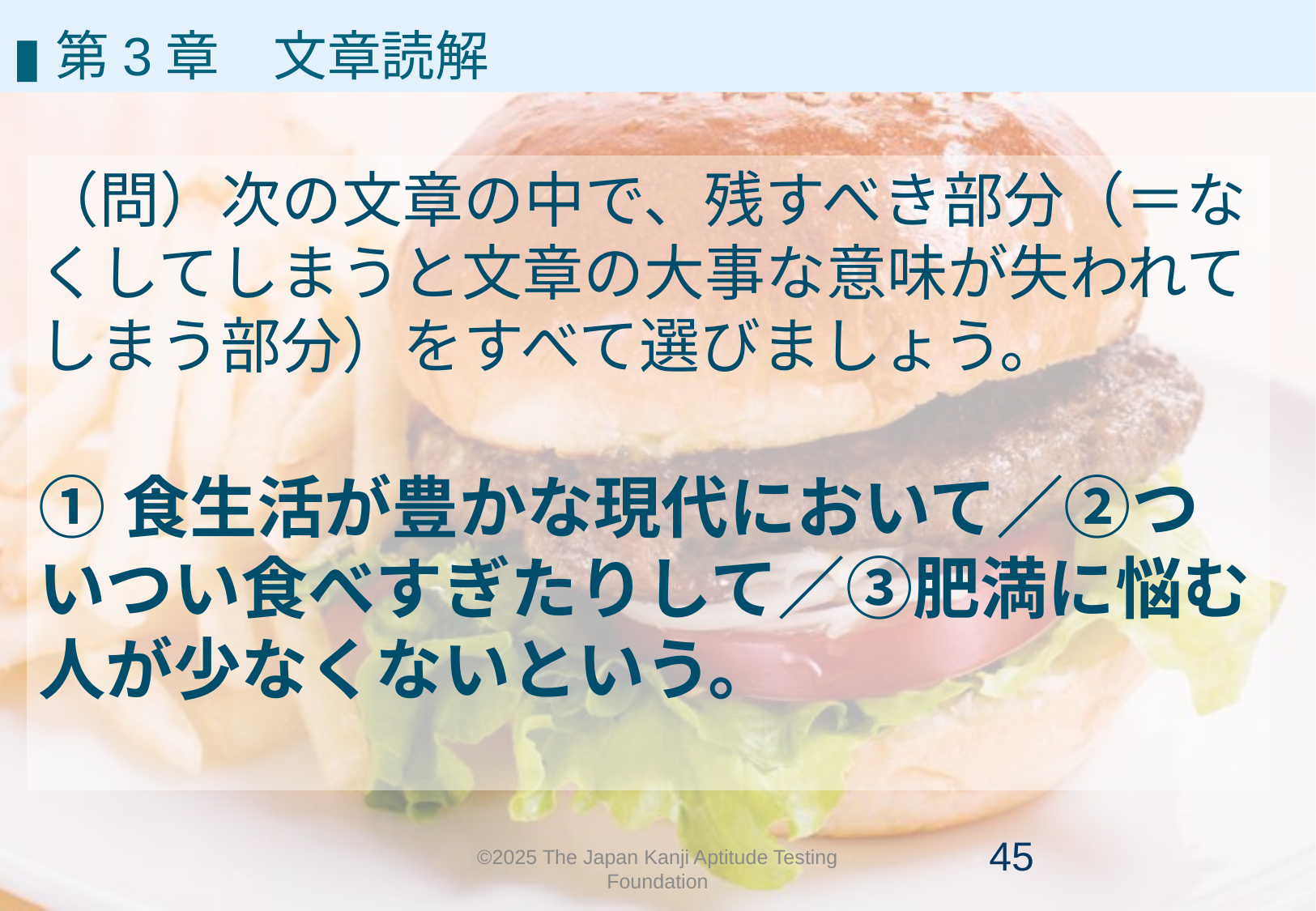

▮第3章　文章読解
（問）次の文章の中で、残すべき部分（＝なくしてしまうと文章の大事な意味が失われてしまう部分）をすべて選びましょう。

①食生活が豊かな現代において／②ついつい食べすぎたりして／③肥満に悩む人が少なくないという。

©2025 The Japan Kanji Aptitude Testing Foundation
45